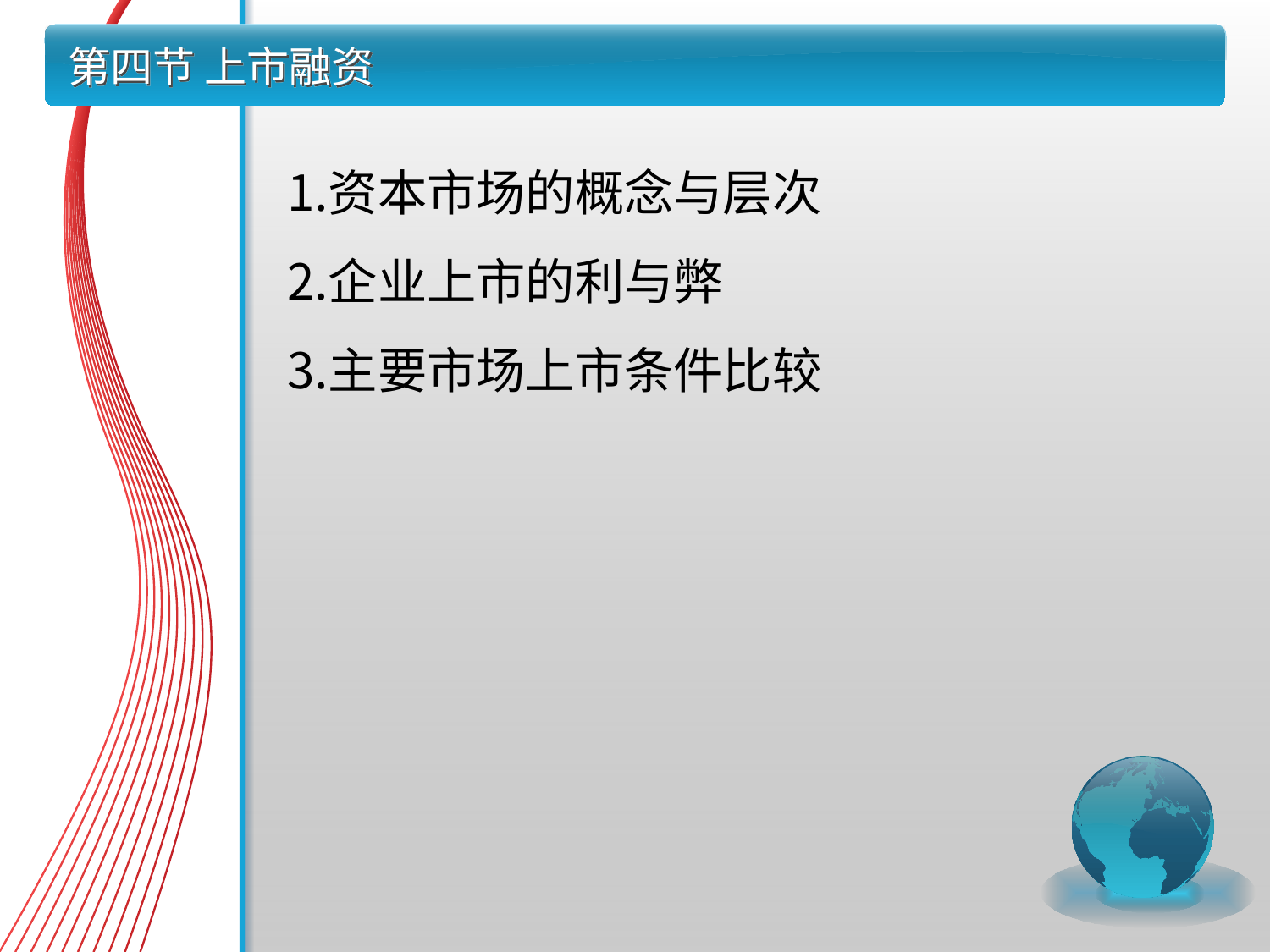

# 第四节 上市融资
资本市场的概念与层次
企业上市的利与弊
主要市场上市条件比较